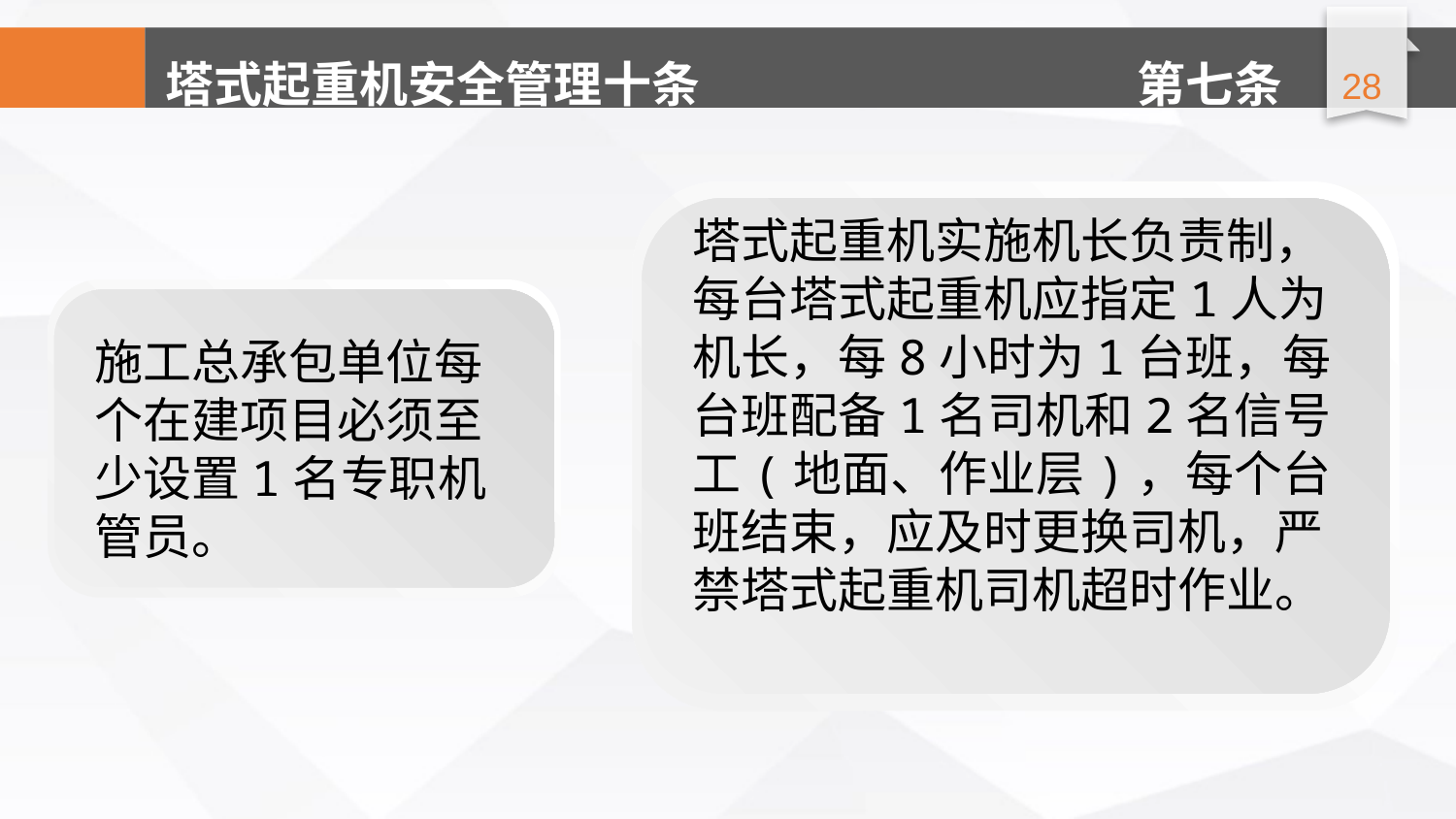

延时符
第七条

塔式起重机实施机长负责制，每台塔式起重机应指定1人为机长，每8小时为1台班，每台班配备1名司机和2名信号工(地面、作业层)，每个台班结束，应及时更换司机，严禁塔式起重机司机超时作业。

施工总承包单位每个在建项目必须至少设置1名专职机管员。